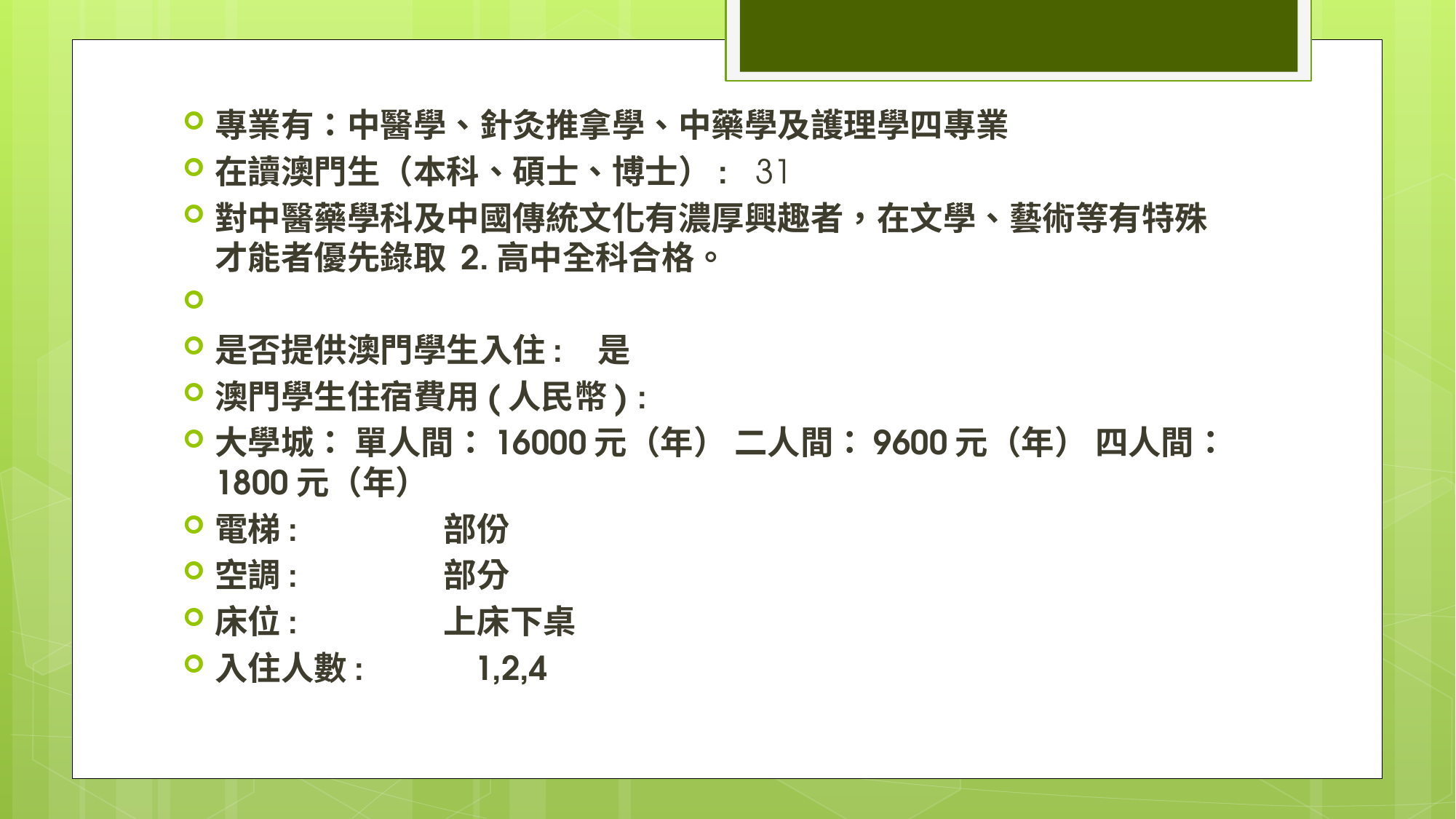

專業有：中醫學、針灸推拿學、中藥學及護理學四專業
在讀澳門生（本科、碩士、博士）:   31
對中醫藥學科及中國傳統文化有濃厚興趣者，在文學、藝術等有特殊才能者優先錄取 2.高中全科合格。

是否提供澳門學生入住:   是
澳門學生住宿費用(人民幣) :
大學城： 單人間：16000元（年） 二人間：9600元（年） 四人間：1800元（年）
電梯:               部份
空調:               部分
床位:               上床下桌
入住人數:            1,2,4
#